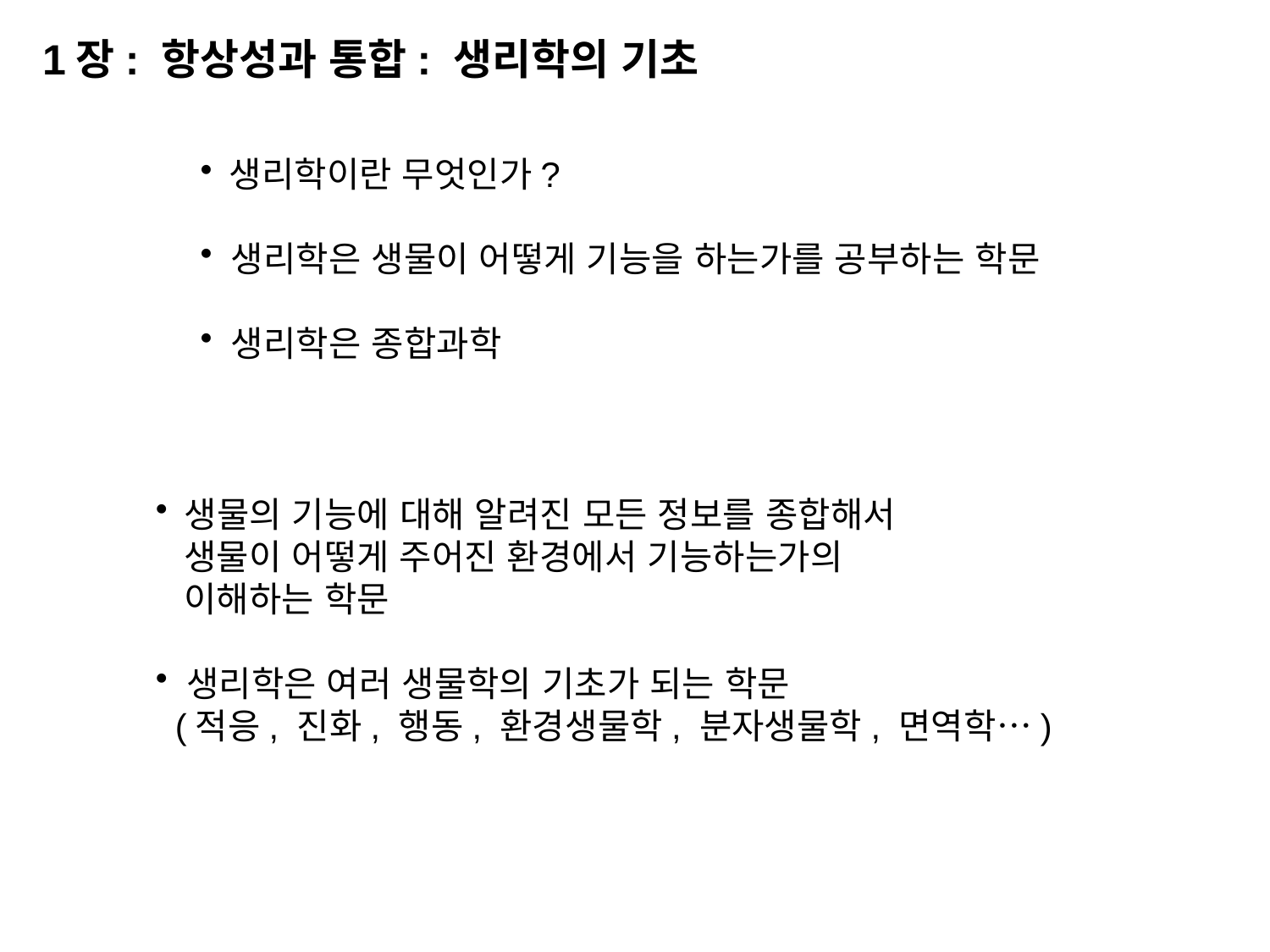

1장: 항상성과 통합: 생리학의 기초
 생리학이란 무엇인가?

 생리학은 생물이 어떻게 기능을 하는가를 공부하는 학문

 생리학은 종합과학
 생물의 기능에 대해 알려진 모든 정보를 종합해서
  생물이 어떻게 주어진 환경에서 기능하는가의
  이해하는 학문

 생리학은 여러 생물학의 기초가 되는 학문
  (적응, 진화, 행동, 환경생물학, 분자생물학, 면역학…)